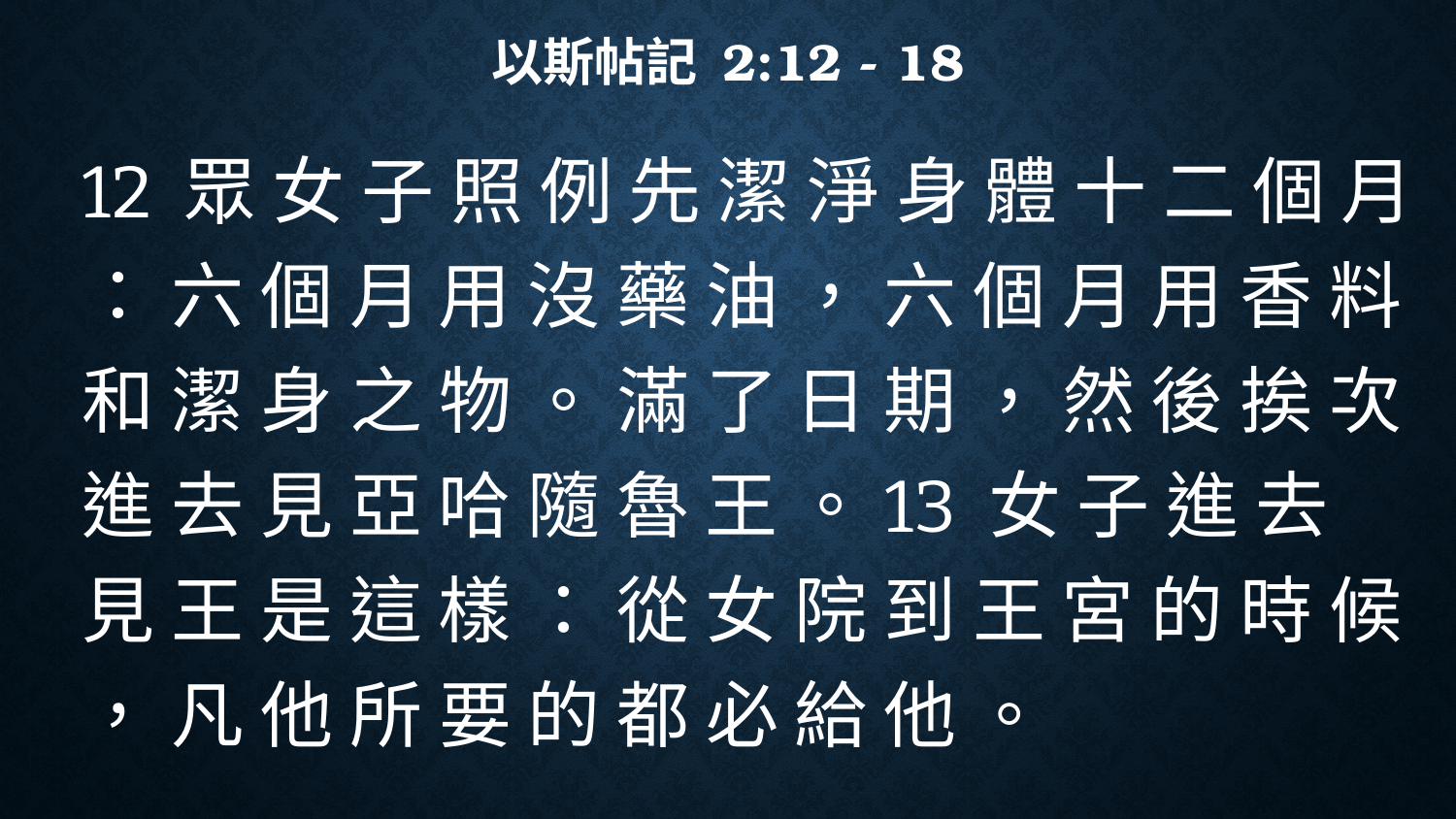

# 以斯帖記 2:12 - 18
12 眾 女 子 照 例 先 潔 淨 身 體 十 二 個 月 ： 六 個 月 用 沒 藥 油 ， 六 個 月 用 香 料 和 潔 身 之 物 。 滿 了 日 期 ， 然 後 挨 次 進 去 見 亞 哈 隨 魯 王 。13 女 子 進 去 見 王 是 這 樣 ： 從 女 院 到 王 宮 的 時 候 ， 凡 他 所 要 的 都 必 給 他 。